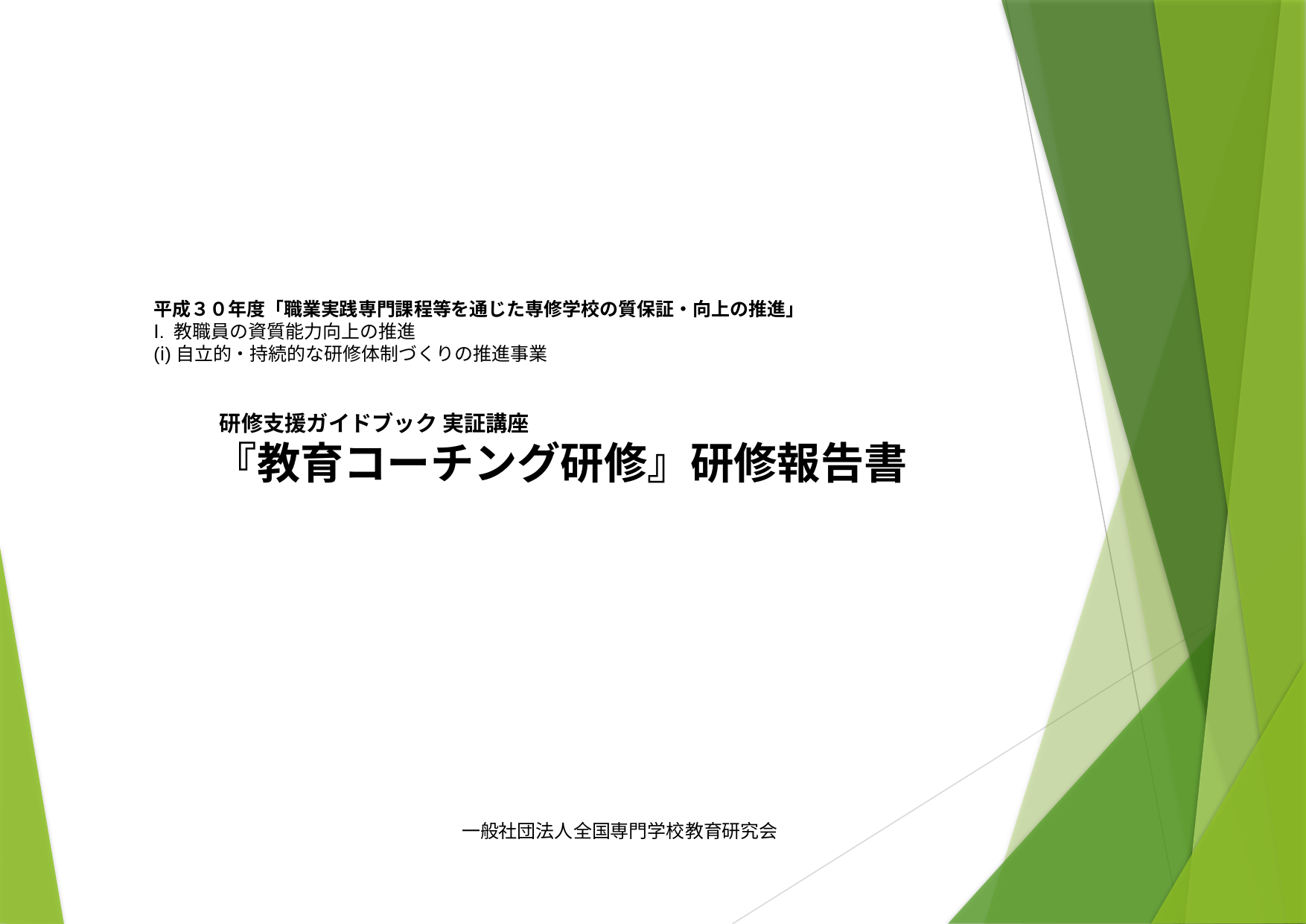

平成３０年度「職業実践専門課程等を通じた専修学校の質保証・向上の推進」
Ⅰ. 教職員の資質能力向上の推進
(ⅰ)自立的・持続的な研修体制づくりの推進事業

　　　　　　研修支援ガイドブック 実証講座
『教育コーチング研修』研修報告書

一般社団法人全国専門学校教育研究会